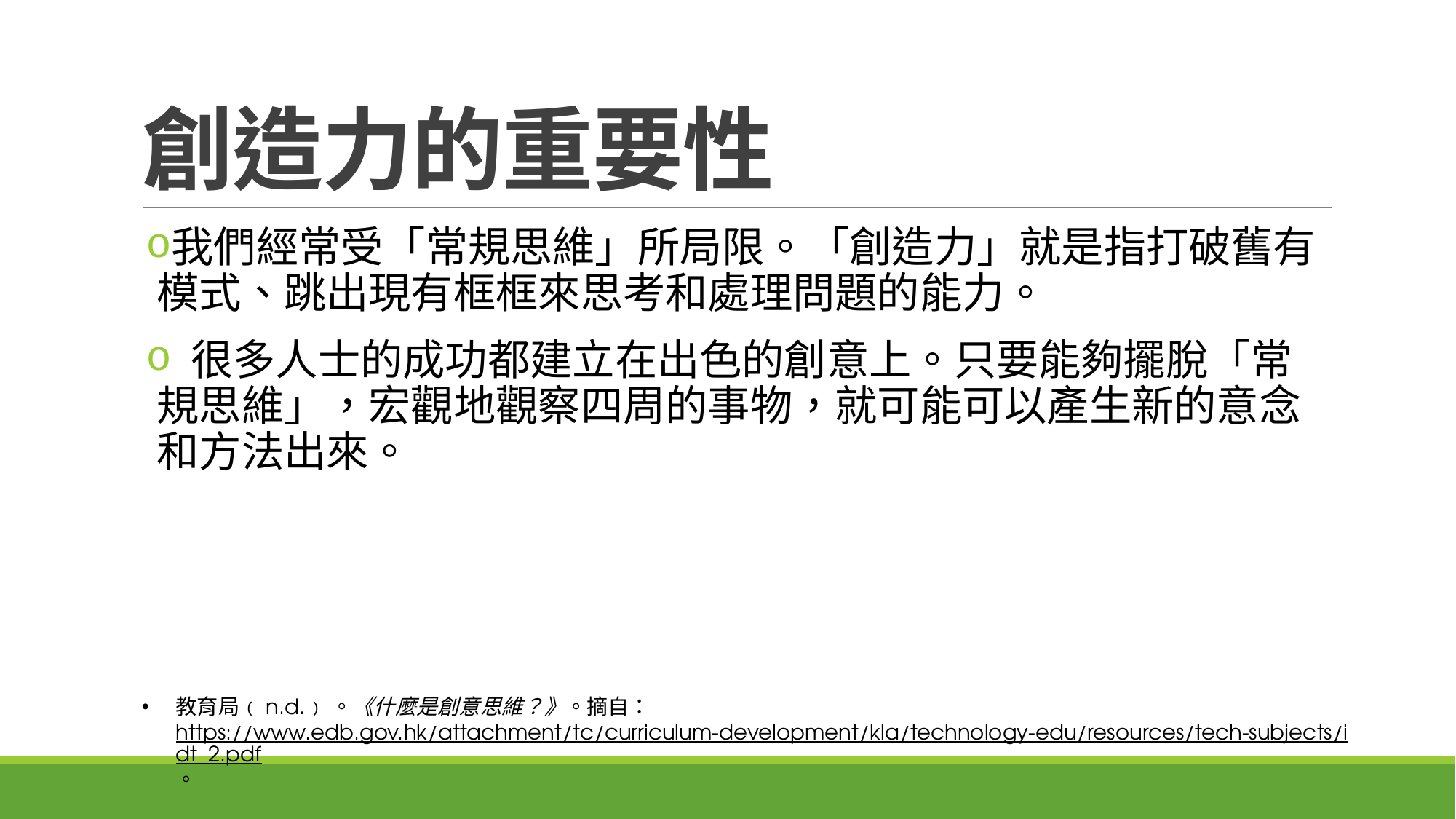

# 創造力的重要性
我們經常受「常規思維」所局限。「創造力」就是指打破舊有模式、跳出現有框框來思考和處理問題的能力。
 很多人士的成功都建立在出色的創意上。只要能夠擺脫「常規思維」，宏觀地觀察四周的事物，就可能可以產生新的意念和方法出來。
教育局﹙n.d.﹚。《什麼是創意思維？》。摘自：https://www.edb.gov.hk/attachment/tc/curriculum-development/kla/technology-edu/resources/tech-subjects/idt_2.pdf。